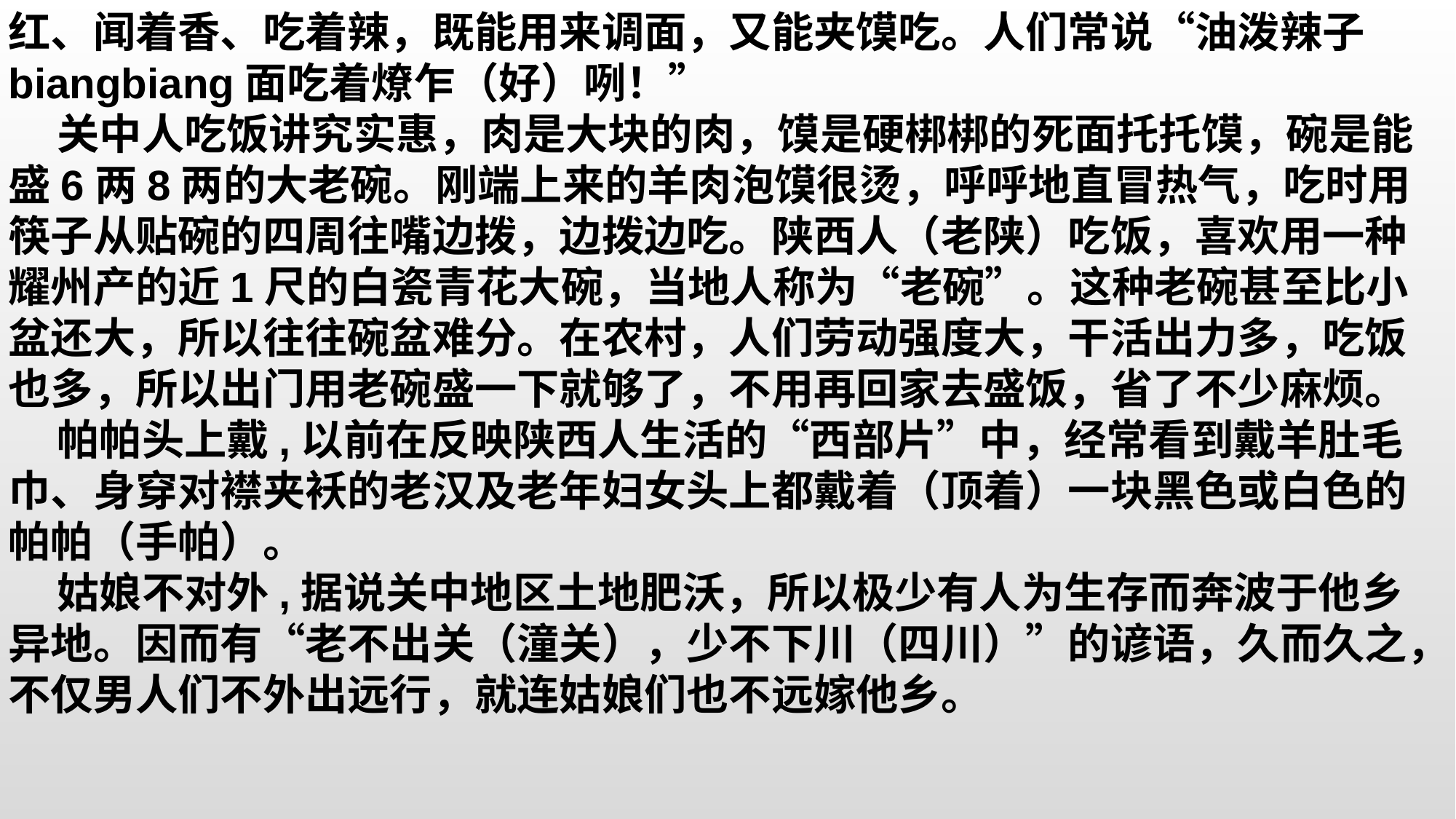

红、闻着香、吃着辣，既能用来调面，又能夹馍吃。人们常说“油泼辣子biangbiang面吃着燎乍（好）咧！”
    关中人吃饭讲究实惠，肉是大块的肉，馍是硬梆梆的死面托托馍，碗是能盛6两8两的大老碗。刚端上来的羊肉泡馍很烫，呼呼地直冒热气，吃时用筷子从贴碗的四周往嘴边拨，边拨边吃。陕西人（老陕）吃饭，喜欢用一种耀州产的近1尺的白瓷青花大碗，当地人称为“老碗”。这种老碗甚至比小盆还大，所以往往碗盆难分。在农村，人们劳动强度大，干活出力多，吃饭也多，所以出门用老碗盛一下就够了，不用再回家去盛饭，省了不少麻烦。
    帕帕头上戴,以前在反映陕西人生活的“西部片”中，经常看到戴羊肚毛巾、身穿对襟夹袄的老汉及老年妇女头上都戴着（顶着）一块黑色或白色的帕帕（手帕）。
    姑娘不对外,据说关中地区土地肥沃，所以极少有人为生存而奔波于他乡异地。因而有“老不出关（潼关），少不下川（四川）”的谚语，久而久之，不仅男人们不外出远行，就连姑娘们也不远嫁他乡。